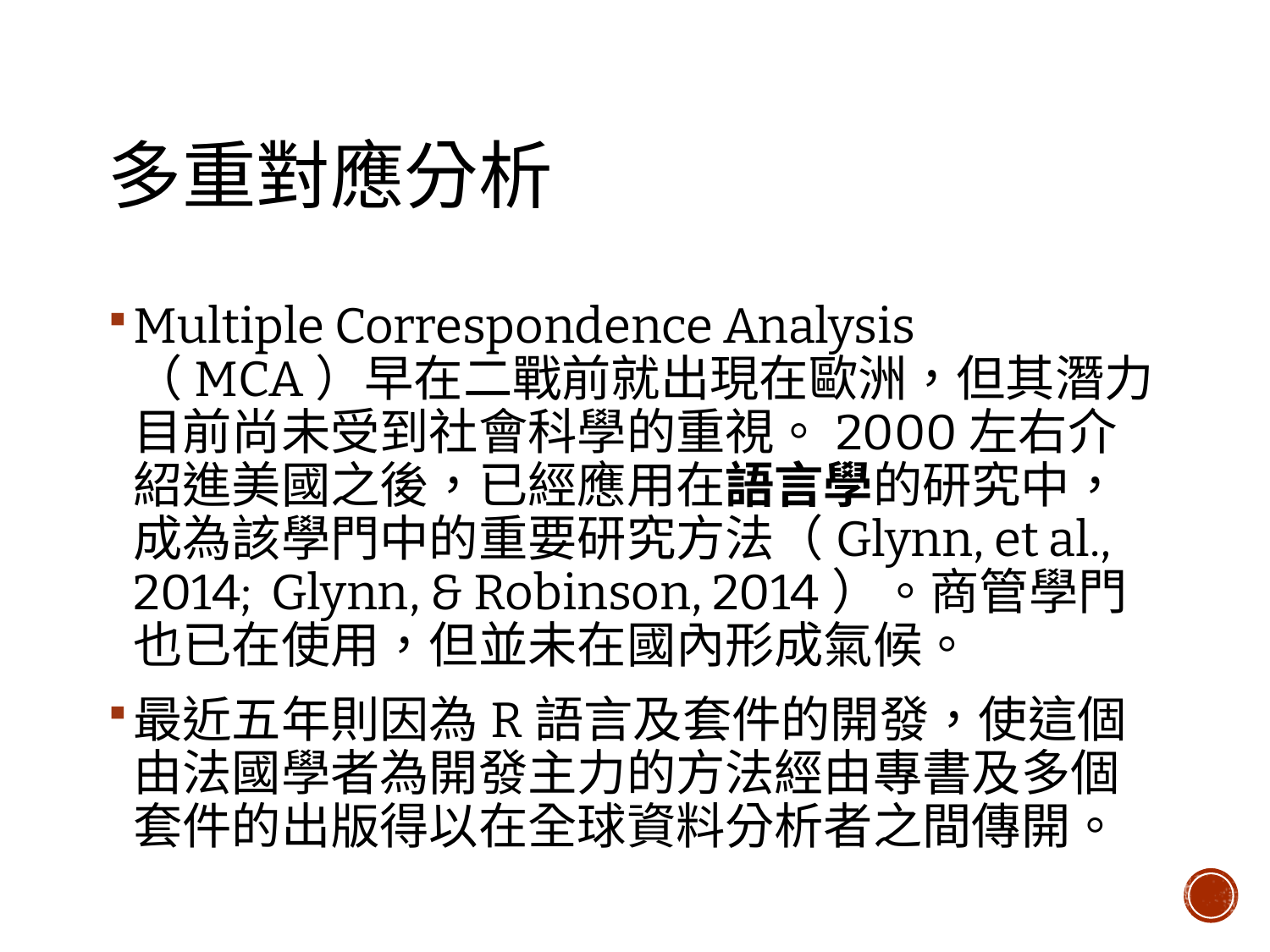

# 多重對應分析
Multiple Correspondence Analysis （MCA）早在二戰前就出現在歐洲，但其潛力目前尚未受到社會科學的重視。2000左右介紹進美國之後，已經應用在語言學的研究中，成為該學門中的重要研究方法（Glynn, et al., 2014;  Glynn, & Robinson, 2014）。商管學門也已在使用，但並未在國內形成氣候。
最近五年則因為R語言及套件的開發，使這個由法國學者為開發主力的方法經由專書及多個套件的出版得以在全球資料分析者之間傳開。